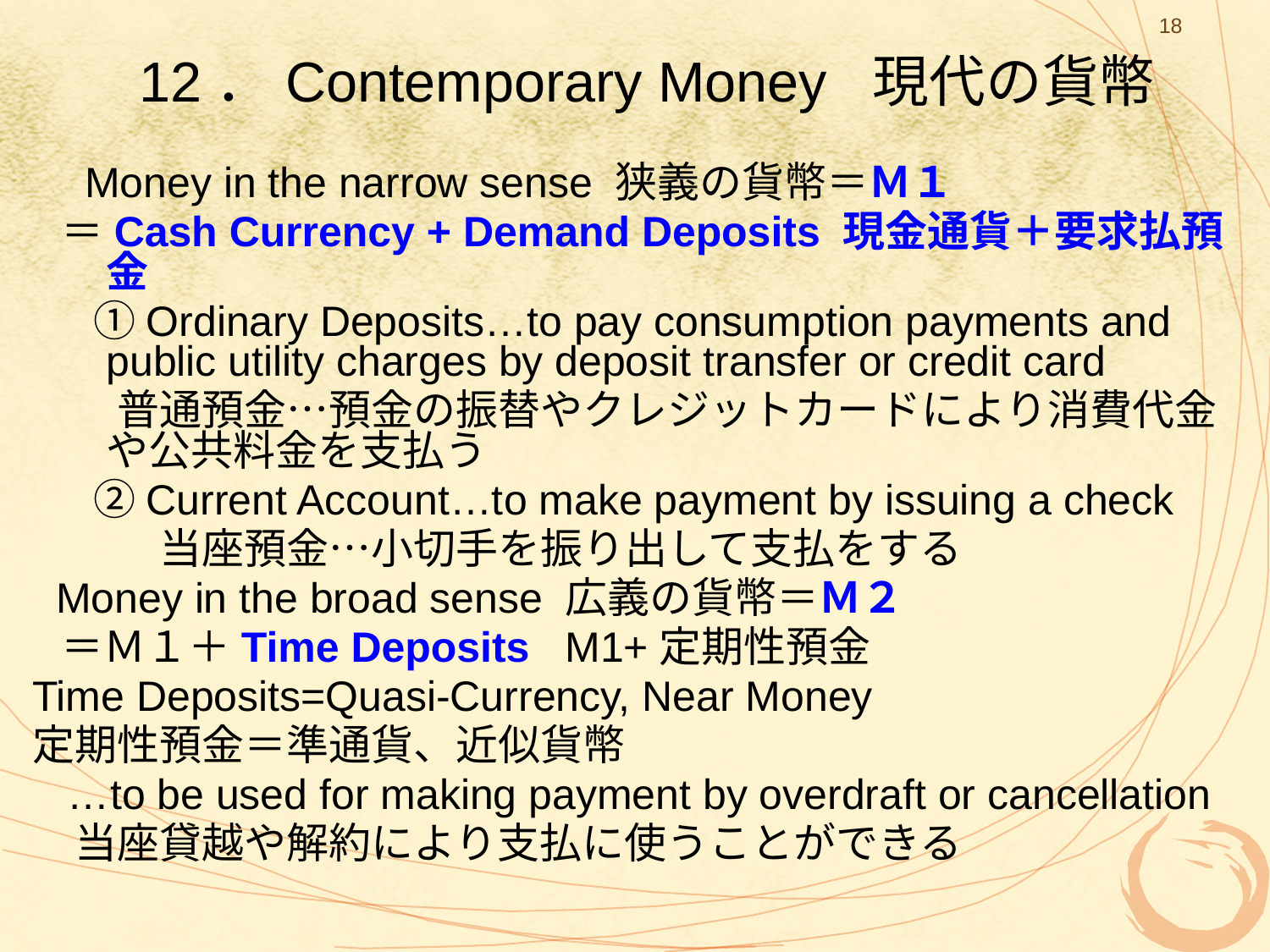

18
# 12．Contemporary Money  現代の貨幣
　Money in the narrow sense 狭義の貨幣＝Ｍ１
  ＝Cash Currency + Demand Deposits 現金通貨＋要求払預金
　  ①Ordinary Deposits…to pay consumption payments and public utility charges by deposit transfer or credit card
　　普通預金…預金の振替やクレジットカードにより消費代金や公共料金を支払う
　  ②Current Account…to make payment by issuing a check
　　　当座預金…小切手を振り出して支払をする
  Money in the broad sense 広義の貨幣＝Ｍ２
  ＝Ｍ１＋Time Deposits   M1+定期性預金
Time Deposits=Quasi-Currency, Near Money
定期性預金＝準通貨、近似貨幣
   …to be used for making payment by overdraft or cancellation
　当座貸越や解約により支払に使うことができる